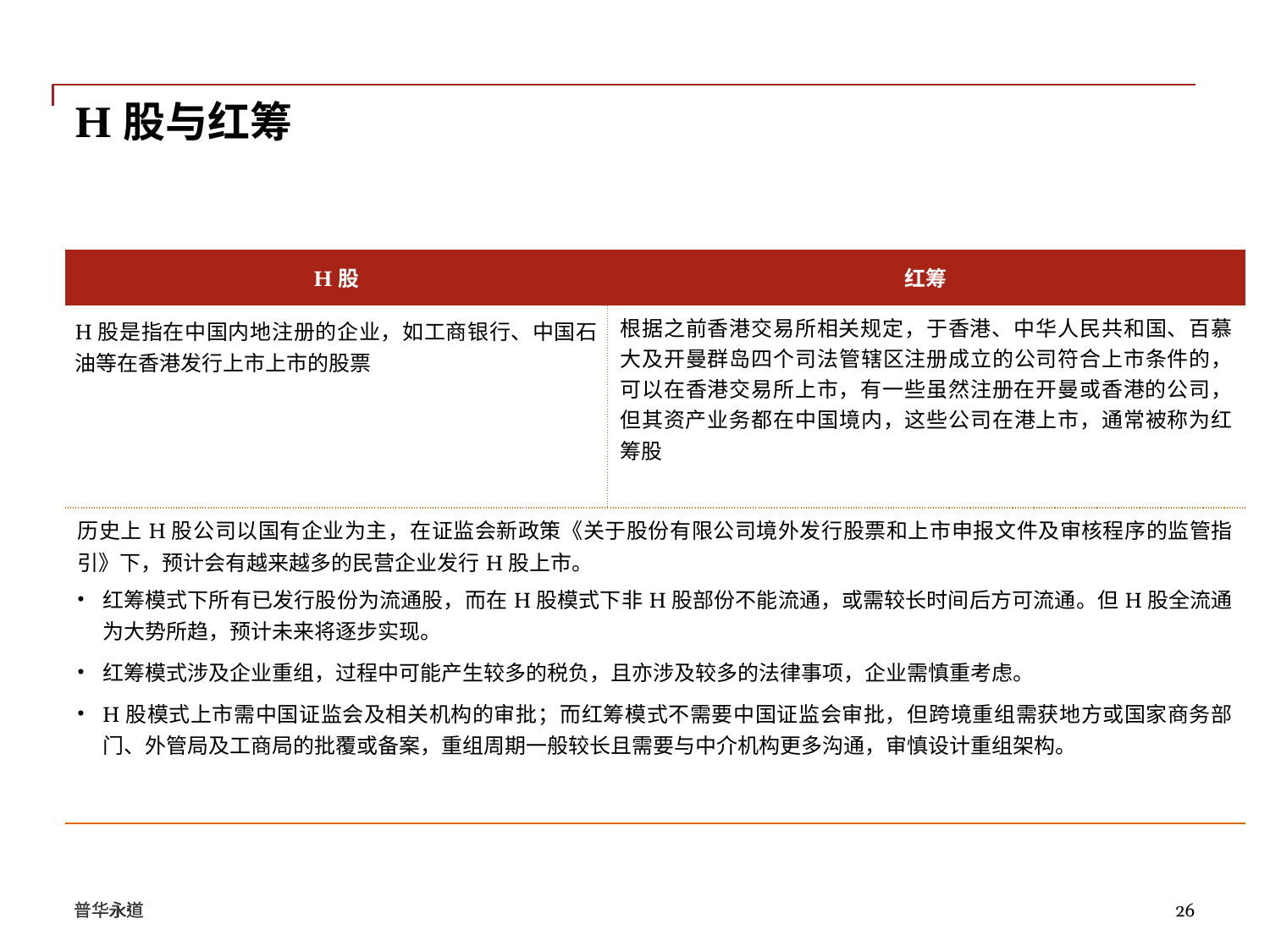

# H股与红筹

| H股 | 红筹 |
| --- | --- |
| H股是指在中国内地注册的企业，如工商银行、中国石油等在香港发行上市上市的股票 | 根据之前香港交易所相关规定，于香港、中华人民共和国、百慕大及开曼群岛四个司法管辖区注册成立的公司符合上市条件的，可以在香港交易所上市，有一些虽然注册在开曼或香港的公司，但其资产业务都在中国境内，这些公司在港上市，通常被称为红筹股 |
| 历史上H股公司以国有企业为主，在证监会新政策《关于股份有限公司境外发行股票和上市申报文件及审核程序的监管指引》下，预计会有越来越多的民营企业发行H股上市。 红筹模式下所有已发行股份为流通股，而在H股模式下非H股部份不能流通，或需较长时间后方可流通。但H股全流通为大势所趋，预计未来将逐步实现。 红筹模式涉及企业重组，过程中可能产生较多的税负，且亦涉及较多的法律事项，企业需慎重考虑。 H股模式上市需中国证监会及相关机构的审批；而红筹模式不需要中国证监会审批，但跨境重组需获地方或国家商务部门、外管局及工商局的批覆或备案，重组周期一般较长且需要与中介机构更多沟通，审慎设计重组架构。 |  |
普华永道
26